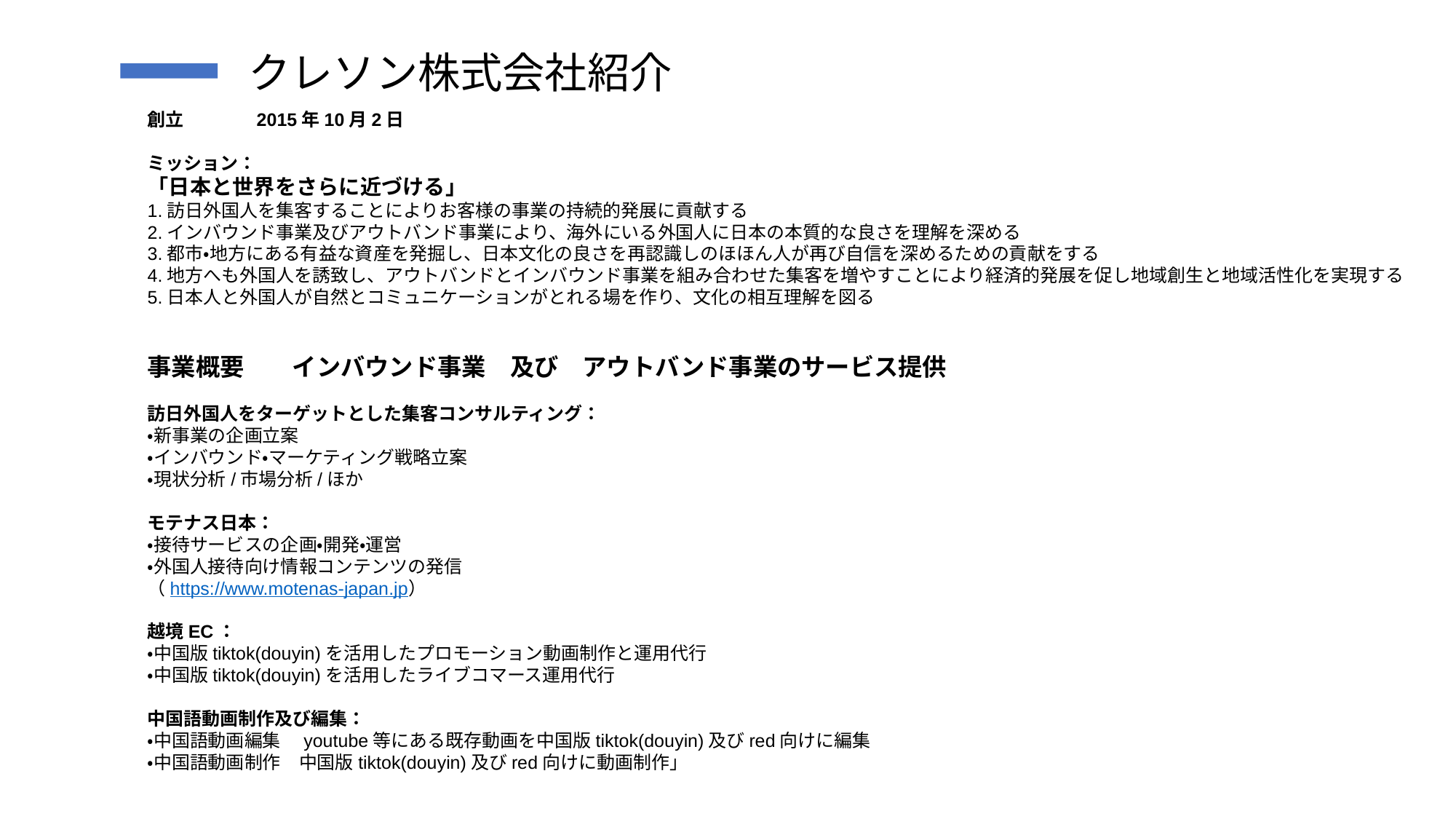

# クレソン株式会社紹介

創立	2015年10月2日

ミッション：
「日本と世界をさらに近づける」
1.訪日外国人を集客することによりお客様の事業の持続的発展に貢献する
2.インバウンド事業及びアウトバンド事業により、海外にいる外国人に日本の本質的な良さを理解を深める
3.都市・地方にある有益な資産を発掘し、日本文化の良さを再認識しのほほん人が再び自信を深めるための貢献をする
4.地方へも外国人を誘致し、アウトバンドとインバウンド事業を組み合わせた集客を増やすことにより経済的発展を促し地域創生と地域活性化を実現する
5.日本人と外国人が自然とコミュニケーションがとれる場を作り、文化の相互理解を図る

事業概要　　インバウンド事業　及び　アウトバンド事業のサービス提供

訪日外国人をターゲットとした集客コンサルティング：
・新事業の企画立案
・インバウンド・マーケティング戦略立案
・現状分析/市場分析/ほか

モテナス日本：
・接待サービスの企画・開発・運営
・外国人接待向け情報コンテンツの発信
（https://www.motenas-japan.jp）

越境EC：
・中国版tiktok(douyin)を活用したプロモーション動画制作と運用代行
・中国版tiktok(douyin)を活用したライブコマース運用代行

中国語動画制作及び編集：
・中国語動画編集　youtube等にある既存動画を中国版tiktok(douyin)及びred向けに編集
・中国語動画制作　中国版tiktok(douyin)及びred向けに動画制作」